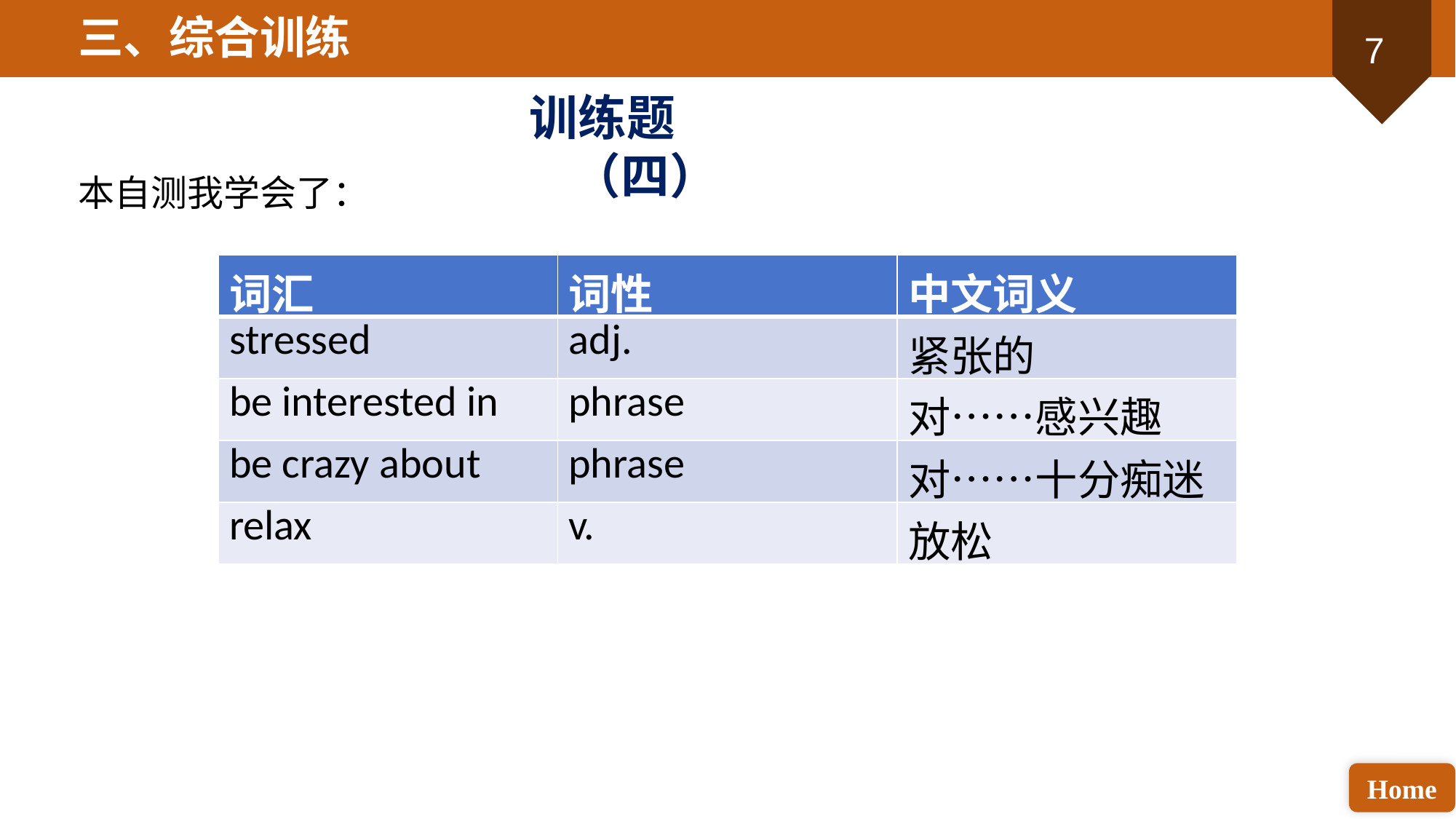

三、综合训练
训练题（四）
本自测我学会了：

| 词汇 | 词性 | 中文词义 |
| --- | --- | --- |
| stressed | adj. | 紧张的 |
| be interested in | phrase | 对……感兴趣 |
| be crazy about | phrase | 对……十分痴迷 |
| relax | v. | 放松 |